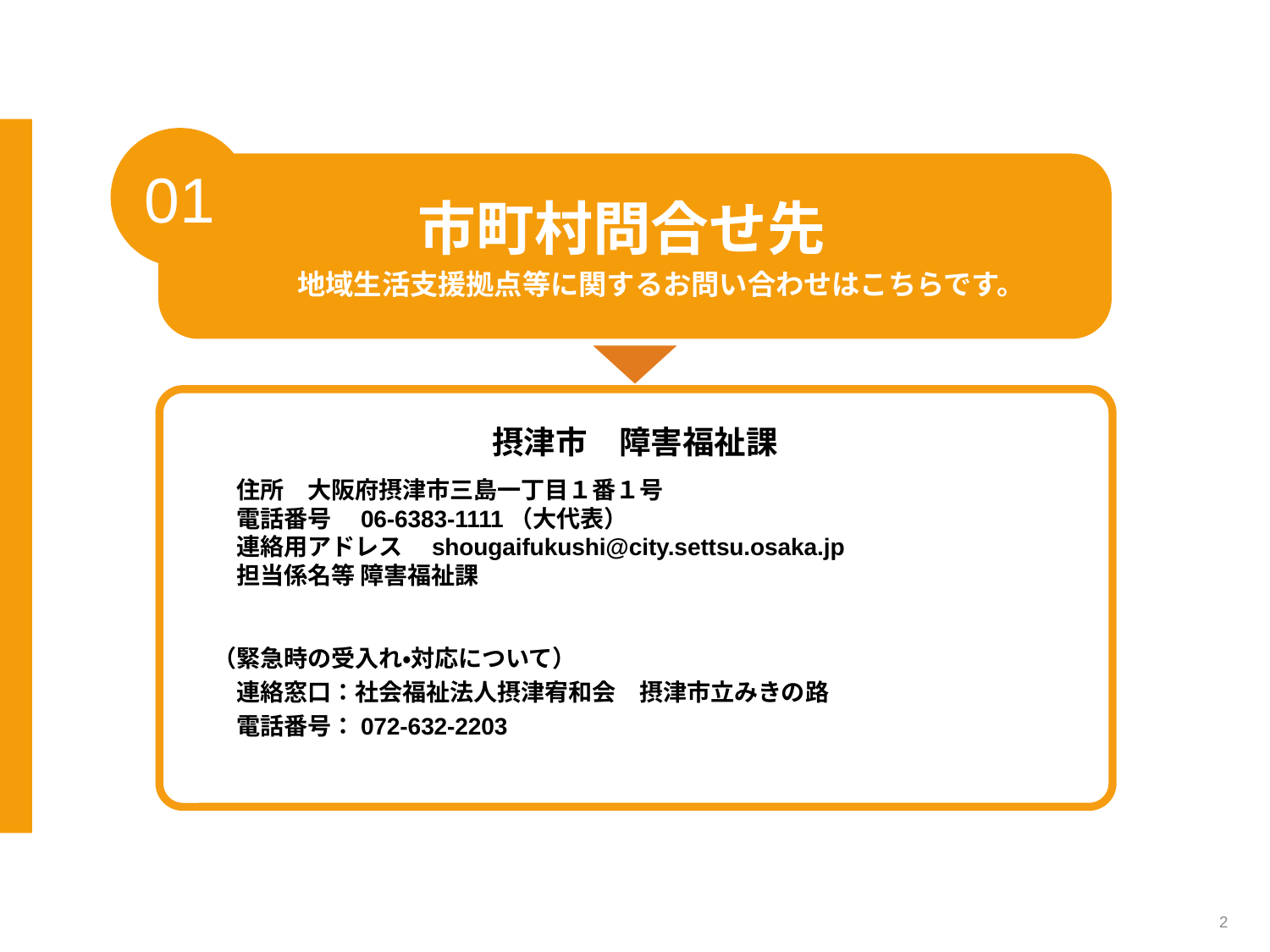

01

市町村問合せ先
地域生活支援拠点等に関するお問い合わせはこちらです。

摂津市　障害福祉課
　　住所　大阪府摂津市三島一丁目１番１号
　　電話番号　06-6383-1111（大代表）
　　連絡用アドレス　shougaifukushi@city.settsu.osaka.jp
　　担当係名等 障害福祉課
　（緊急時の受入れ・対応について）
　　連絡窓口：社会福祉法人摂津宥和会　摂津市立みきの路
　　電話番号：072-632-2203
2